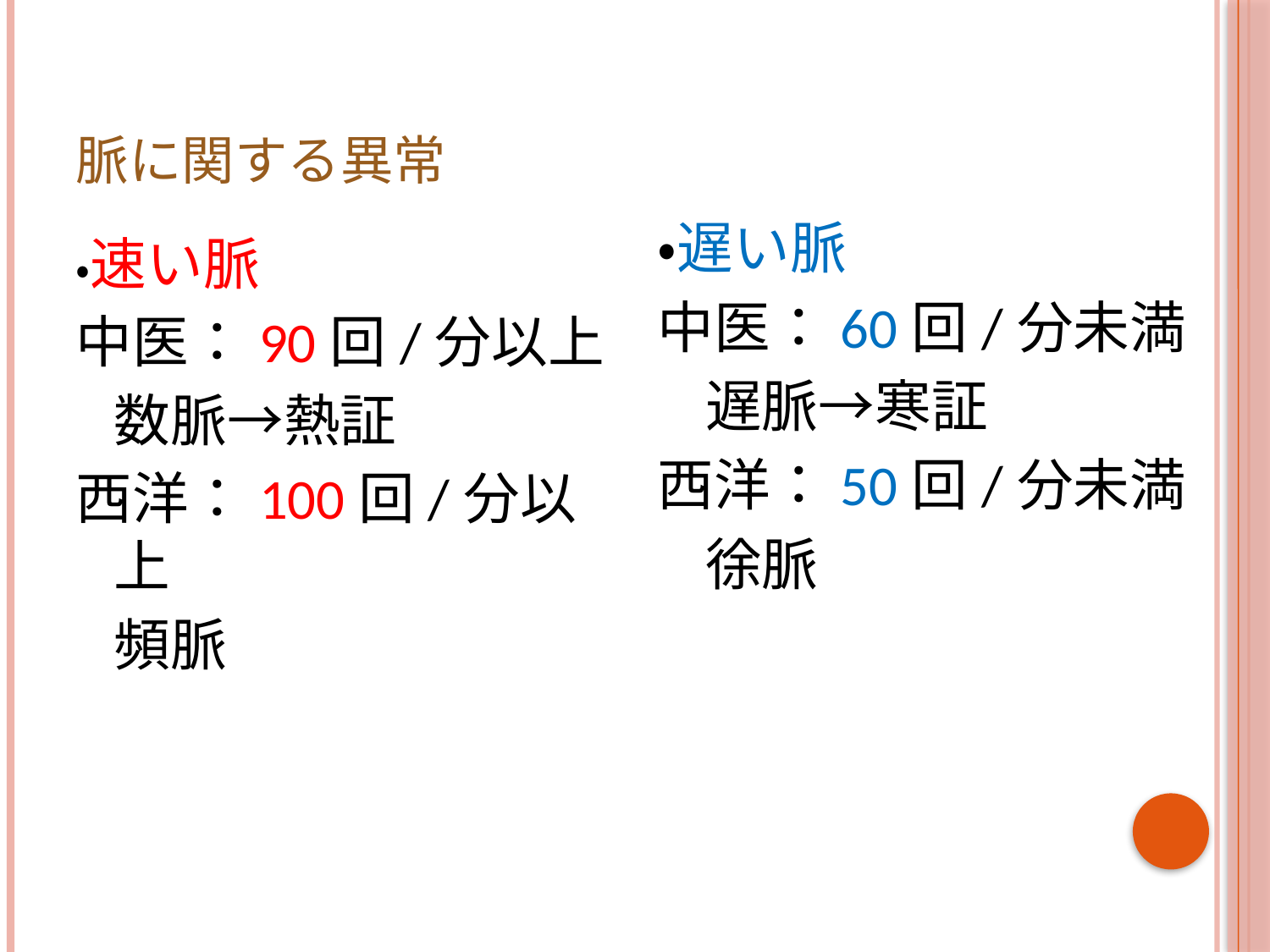

# 脈に関する異常
・遅い脈
中医：60回/分未満
	遅脈→寒証
西洋：50回/分未満
	徐脈
・速い脈
中医：90回/分以上
	数脈→熱証
西洋：100回/分以上
	頻脈